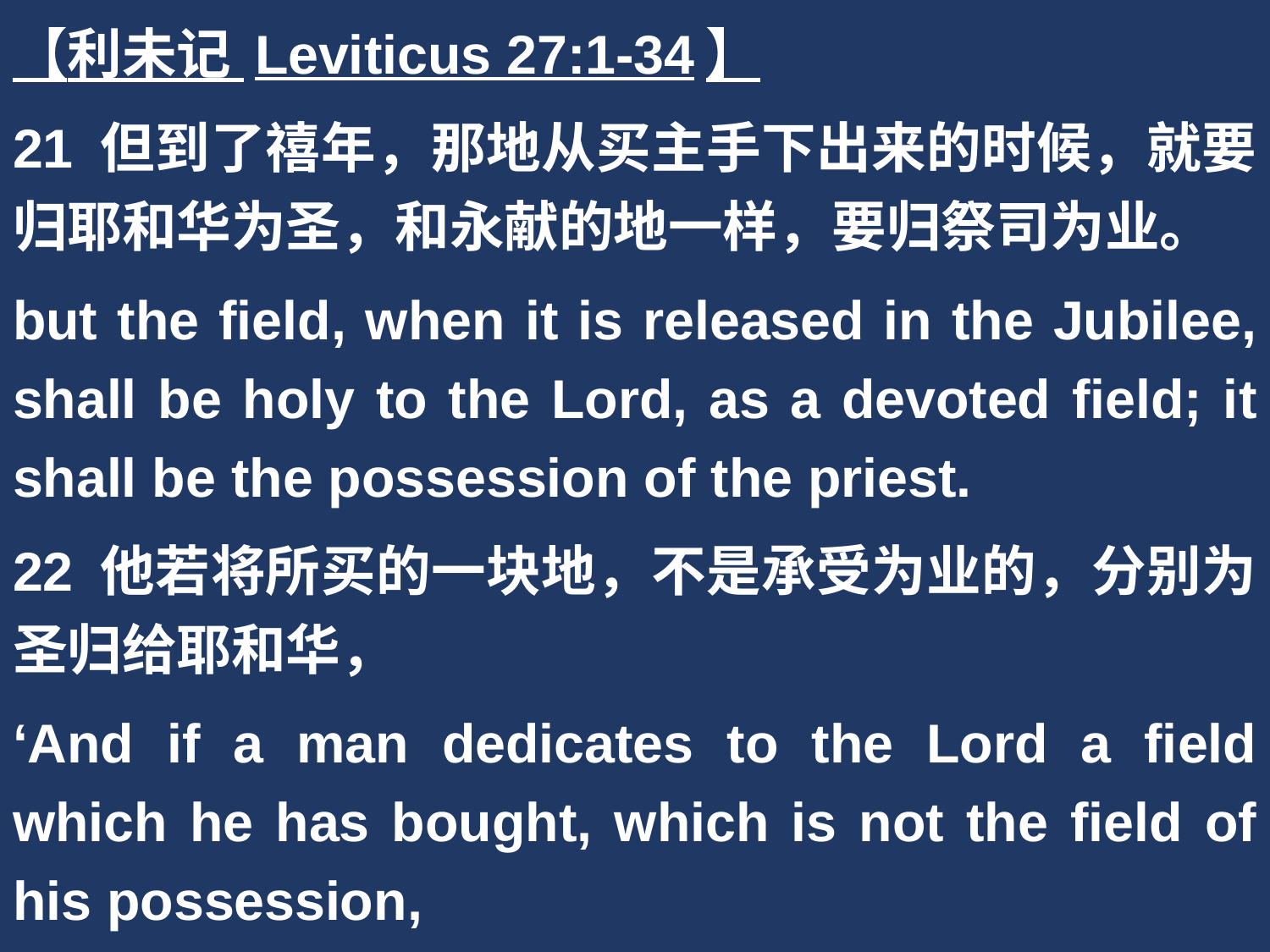

【利未记 Leviticus 27:1-34】
21 但到了禧年，那地从买主手下出来的时候，就要归耶和华为圣，和永献的地一样，要归祭司为业。
but the field, when it is released in the Jubilee, shall be holy to the Lord, as a devoted field; it shall be the possession of the priest.
22 他若将所买的一块地，不是承受为业的，分别为圣归给耶和华，
‘And if a man dedicates to the Lord a field which he has bought, which is not the field of his possession,